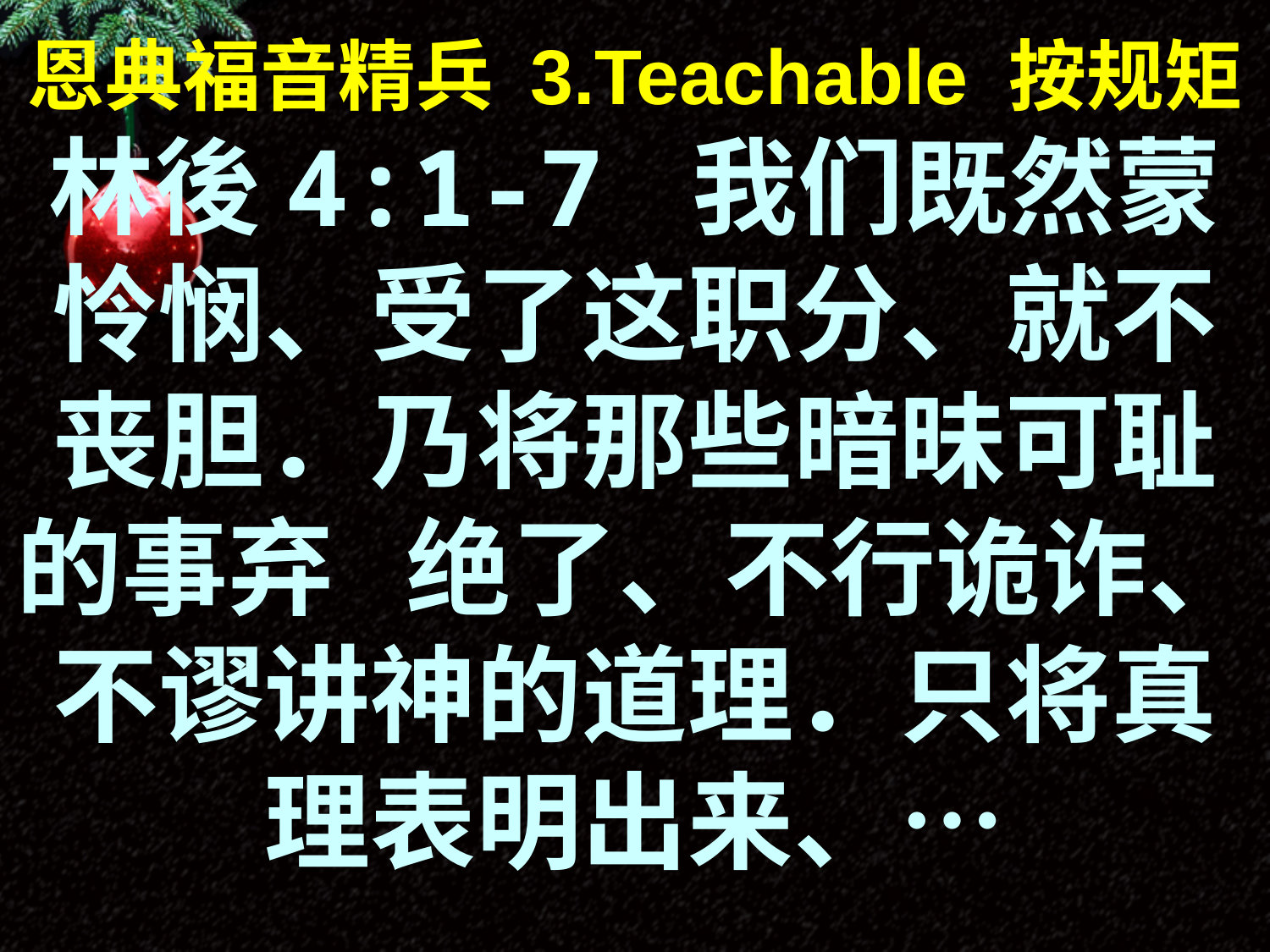

恩典福音精兵 3.Teachable 按规矩
林後4:1-7 我们既然蒙怜悯、受了这职分、就不丧胆．乃将那些暗昧可耻的事弃   绝了、不行诡诈、不谬讲神的道理．只将真理表明出来、…